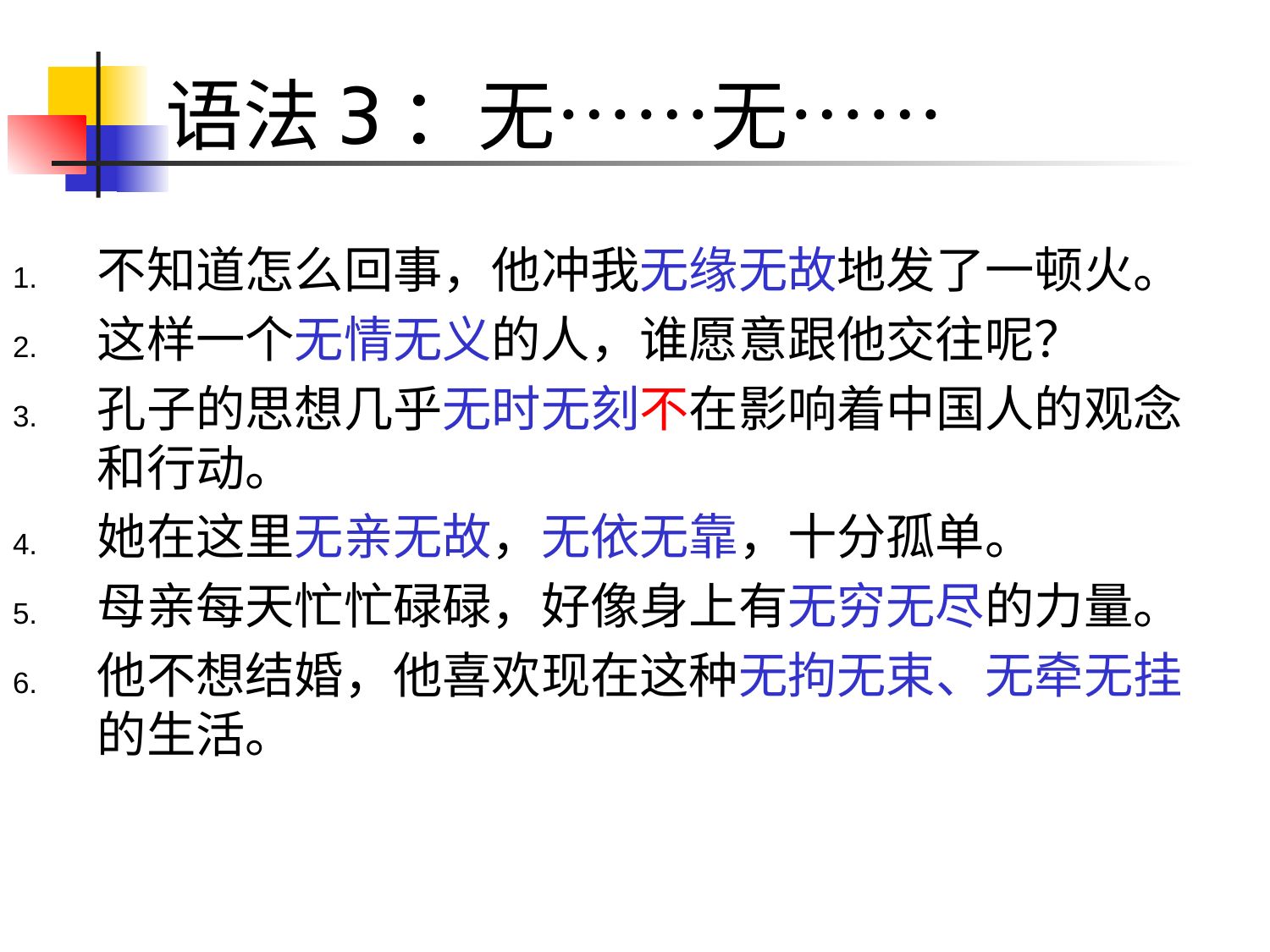

# 语法3：无……无……
不知道怎么回事，他冲我无缘无故地发了一顿火。
这样一个无情无义的人，谁愿意跟他交往呢？
孔子的思想几乎无时无刻不在影响着中国人的观念和行动。
她在这里无亲无故，无依无靠，十分孤单。
母亲每天忙忙碌碌，好像身上有无穷无尽的力量。
他不想结婚，他喜欢现在这种无拘无束、无牵无挂的生活。